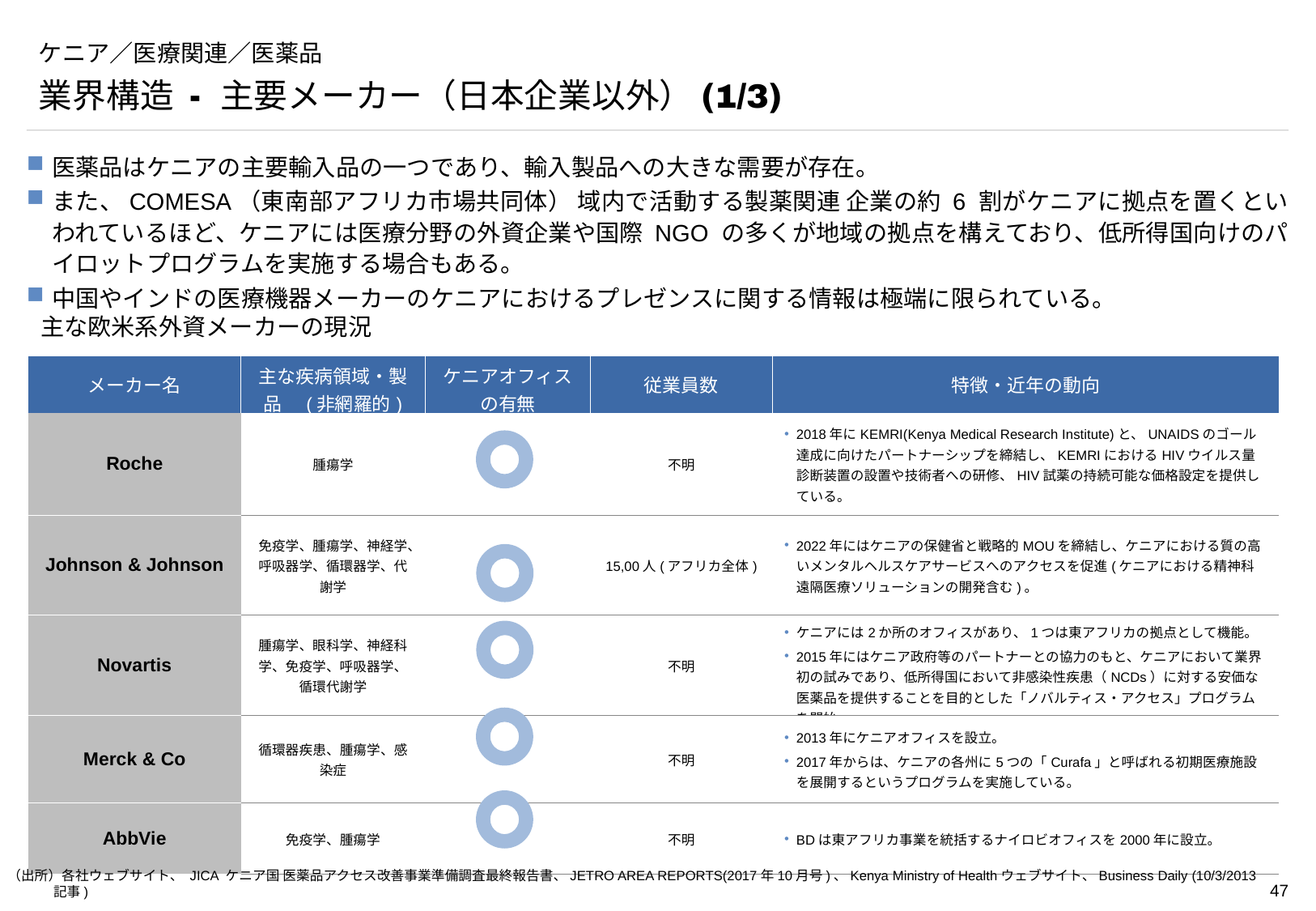

# ケニア／医療関連／医薬品
業界構造 - 主要メーカー（日本企業以外）(1/3)
医薬品はケニアの主要輸入品の一つであり、輸入製品への大きな需要が存在。
また、COMESA（東南部アフリカ市場共同体） 域内で活動する製薬関連 企業の約 6 割がケニアに拠点を置くといわれているほど、ケニアには医療分野の外資企業や国際 NGO の多くが地域の拠点を構えており、低所得国向けのパイロットプログラムを実施する場合もある。
中国やインドの医療機器メーカーのケニアにおけるプレゼンスに関する情報は極端に限られている。
主な欧米系外資メーカーの現況
| メーカー名 | 主な疾病領域・製品　(非網羅的) | ケニアオフィス の有無 | 従業員数 | 特徴・近年の動向 |
| --- | --- | --- | --- | --- |
| Roche | 腫瘍学 |  | 不明 | 2018年にKEMRI(Kenya Medical Research Institute)と、UNAIDSのゴール達成に向けたパートナーシップを締結し、KEMRIにおけるHIVウイルス量診断装置の設置や技術者への研修、HIV試薬の持続可能な価格設定を提供している。 |
| Johnson & Johnson | 免疫学、腫瘍学、神経学、呼吸器学、循環器学、代謝学 |  | 15,00人(アフリカ全体) | 2022年にはケニアの保健省と戦略的MOUを締結し、ケニアにおける質の高いメンタルヘルスケアサービスへのアクセスを促進(ケニアにおける精神科遠隔医療ソリューションの開発含む)。 |
| Novartis | 腫瘍学、眼科学、神経科学、免疫学、呼吸器学、循環代謝学 |  | 不明 | ケニアには2か所のオフィスがあり、1つは東アフリカの拠点として機能。 2015年にはケニア政府等のパートナーとの協力のもと、ケニアにおいて業界初の試みであり、低所得国において非感染性疾患（NCDs）に対する安価な医薬品を提供することを目的とした「ノバルティス・アクセス」プログラムを開始。 |
| Merck & Co | 循環器疾患、腫瘍学、感染症 |  | 不明 | 2013年にケニアオフィスを設立。 2017年からは、ケニアの各州に5つの「Curafa」と呼ばれる初期医療施設を展開するというプログラムを実施している。 |
| AbbVie | 免疫学、腫瘍学 |  | 不明 | BDは東アフリカ事業を統括するナイロビオフィスを2000年に設立。 |

（出所）各社ウェブサイト、 JICA ケニア国 医薬品アクセス改善事業準備調査最終報告書、JETRO AREA REPORTS(2017年10月号)、Kenya Ministry of Healthウェブサイト、Business Daily (10/3/2013記事)